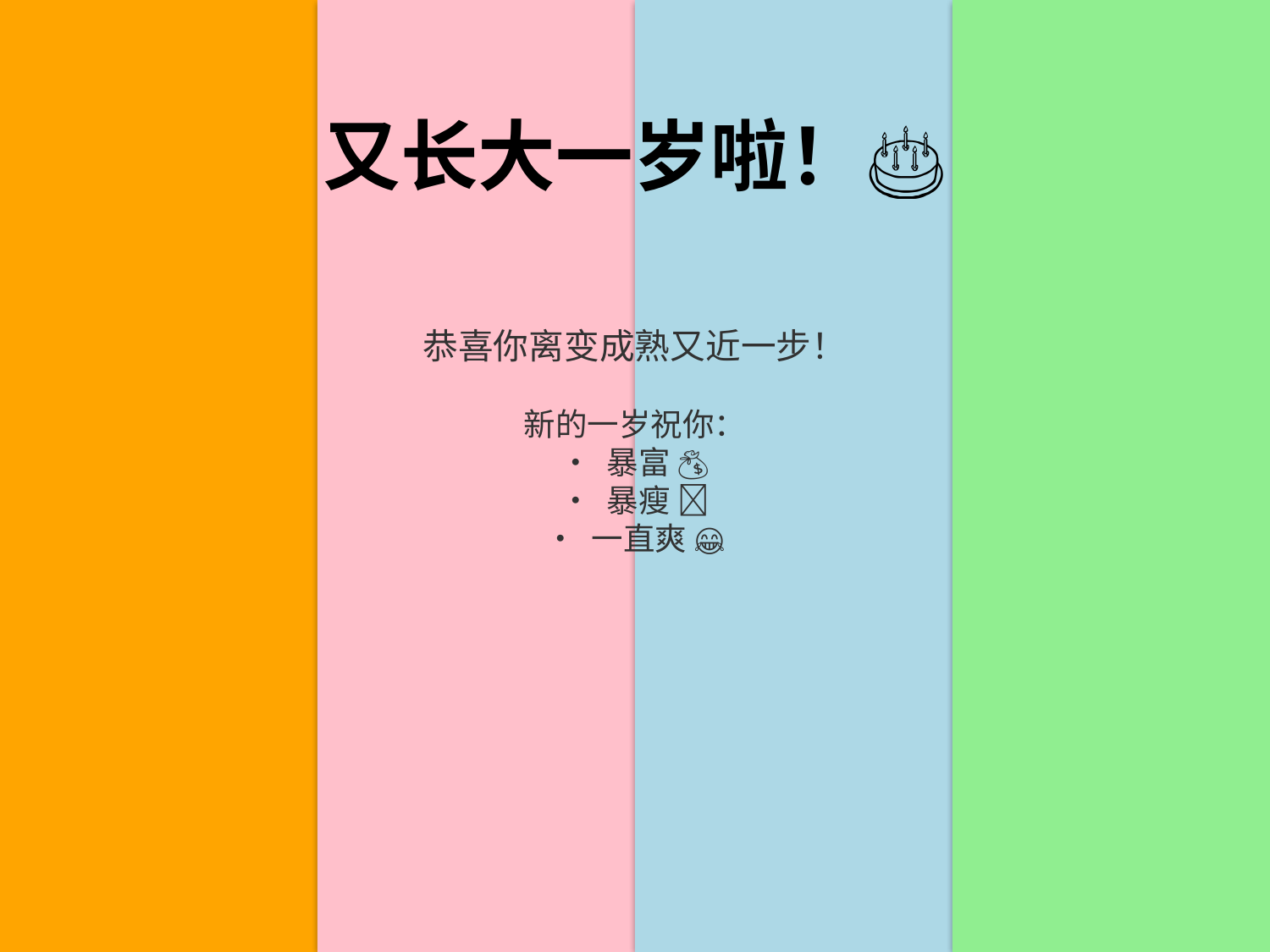

又长大一岁啦！🎂
恭喜你离变成熟又近一步！

新的一岁祝你：
• 暴富 💰
• 暴瘦 🦵
• 一直爽 😂